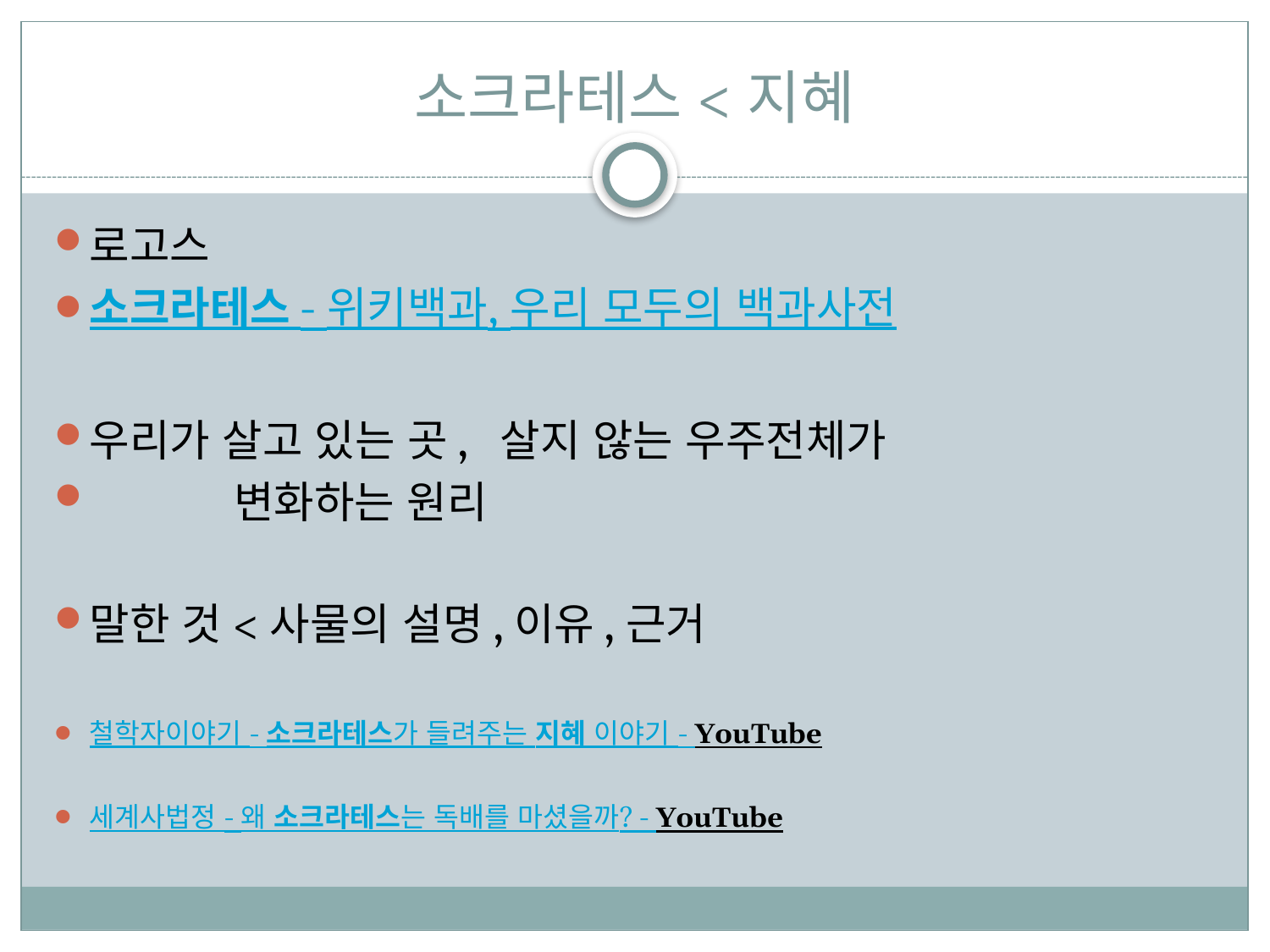

# 소크라테스<지혜
로고스
소크라테스 - 위키백과, 우리 모두의 백과사전

우리가 살고 있는 곳,  살지 않는 우주전체가
           변화하는 원리

말한 것<사물의 설명,이유,근거

철학자이야기 - 소크라테스가 들려주는 지혜 이야기 - YouTube

세계사법정 - 왜 소크라테스는 독배를 마셨을까? - YouTube